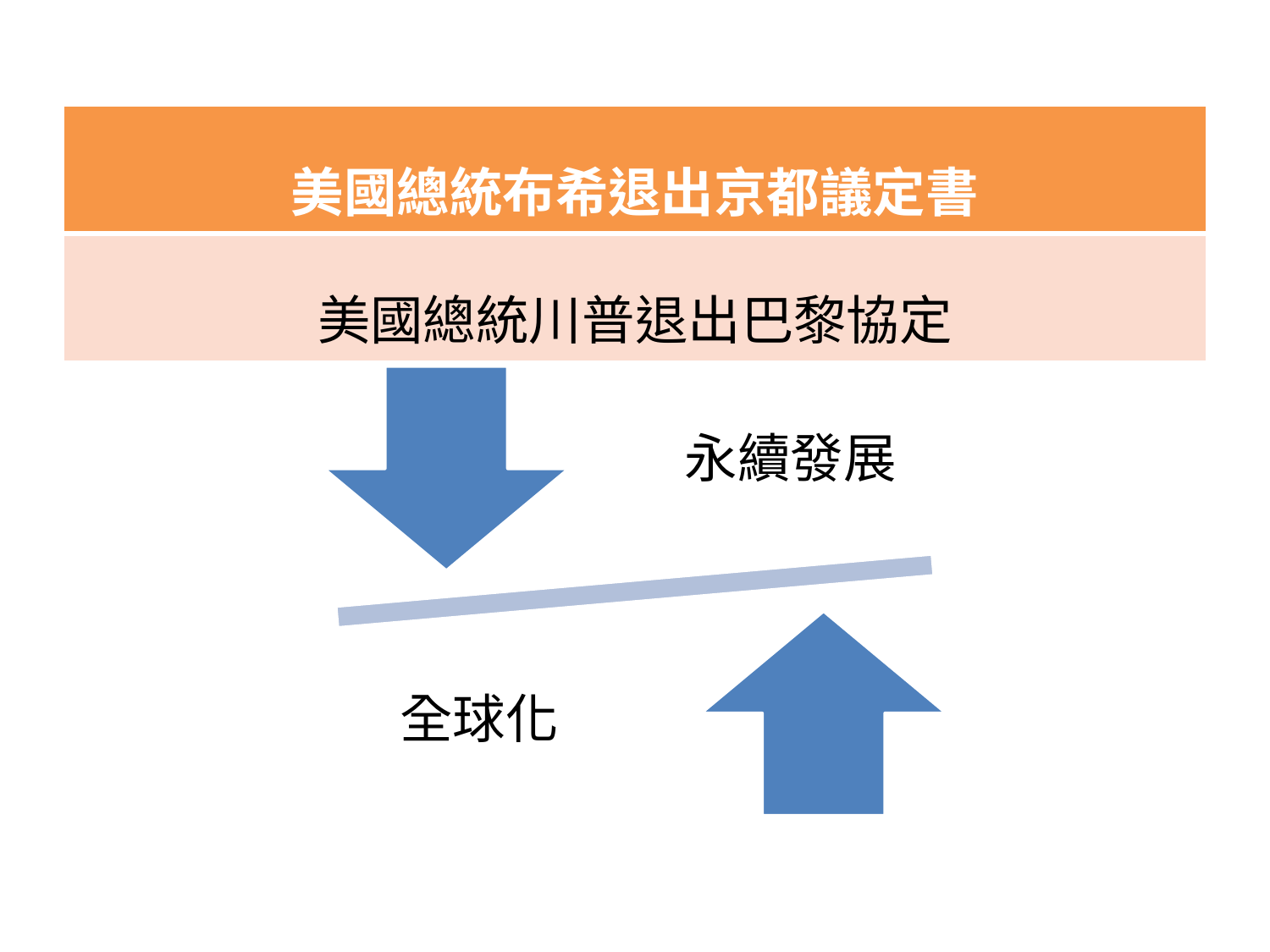

| 美國總統布希退出京都議定書 |
| --- |
| 美國總統川普退出巴黎協定 |
永續發展

全球化